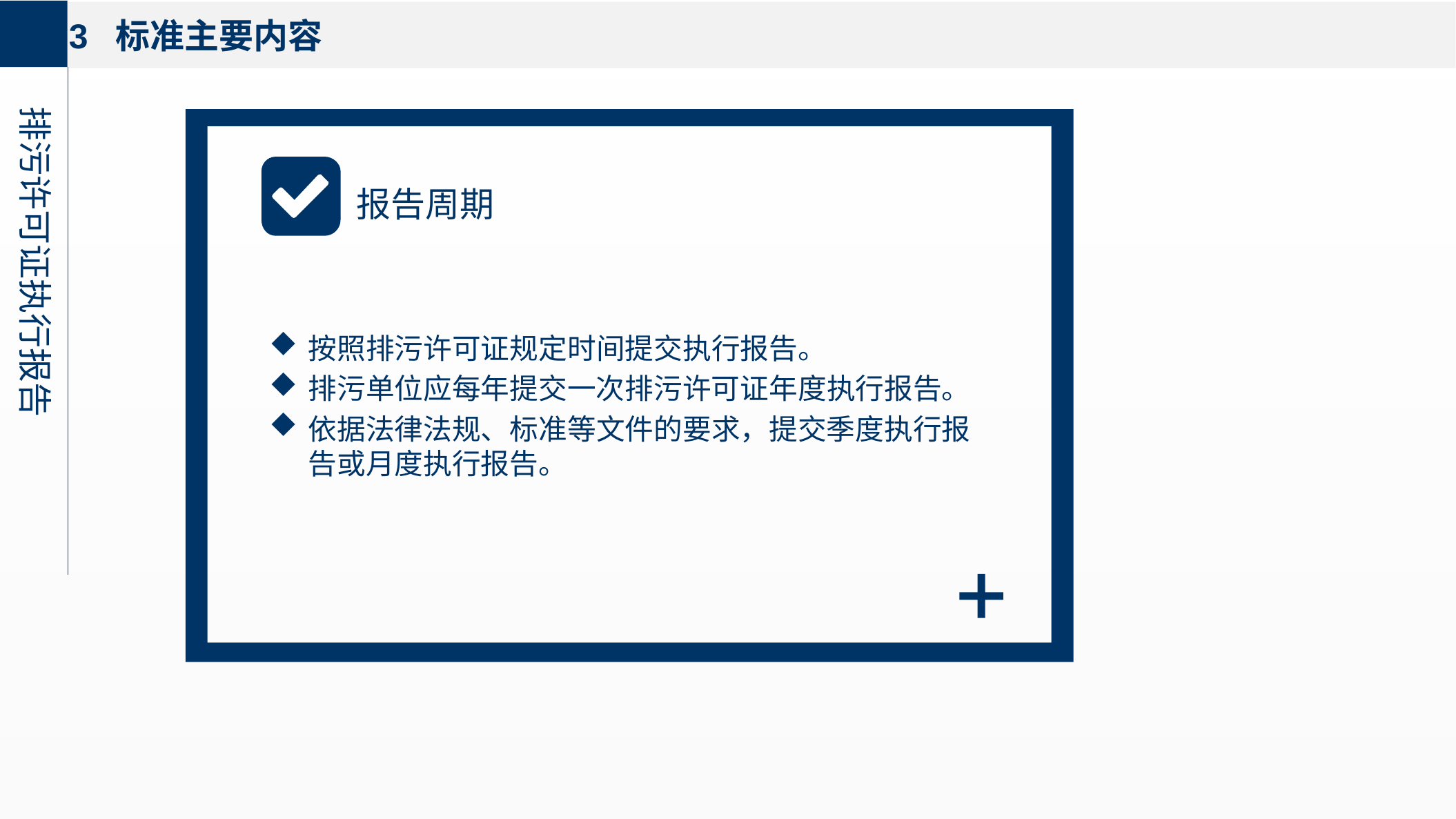

3  标准主要内容
排污许可证执行报告

报告周期
按照排污许可证规定时间提交执行报告。
排污单位应每年提交一次排污许可证年度执行报告。
依据法律法规、标准等文件的要求，提交季度执行报告或月度执行报告。